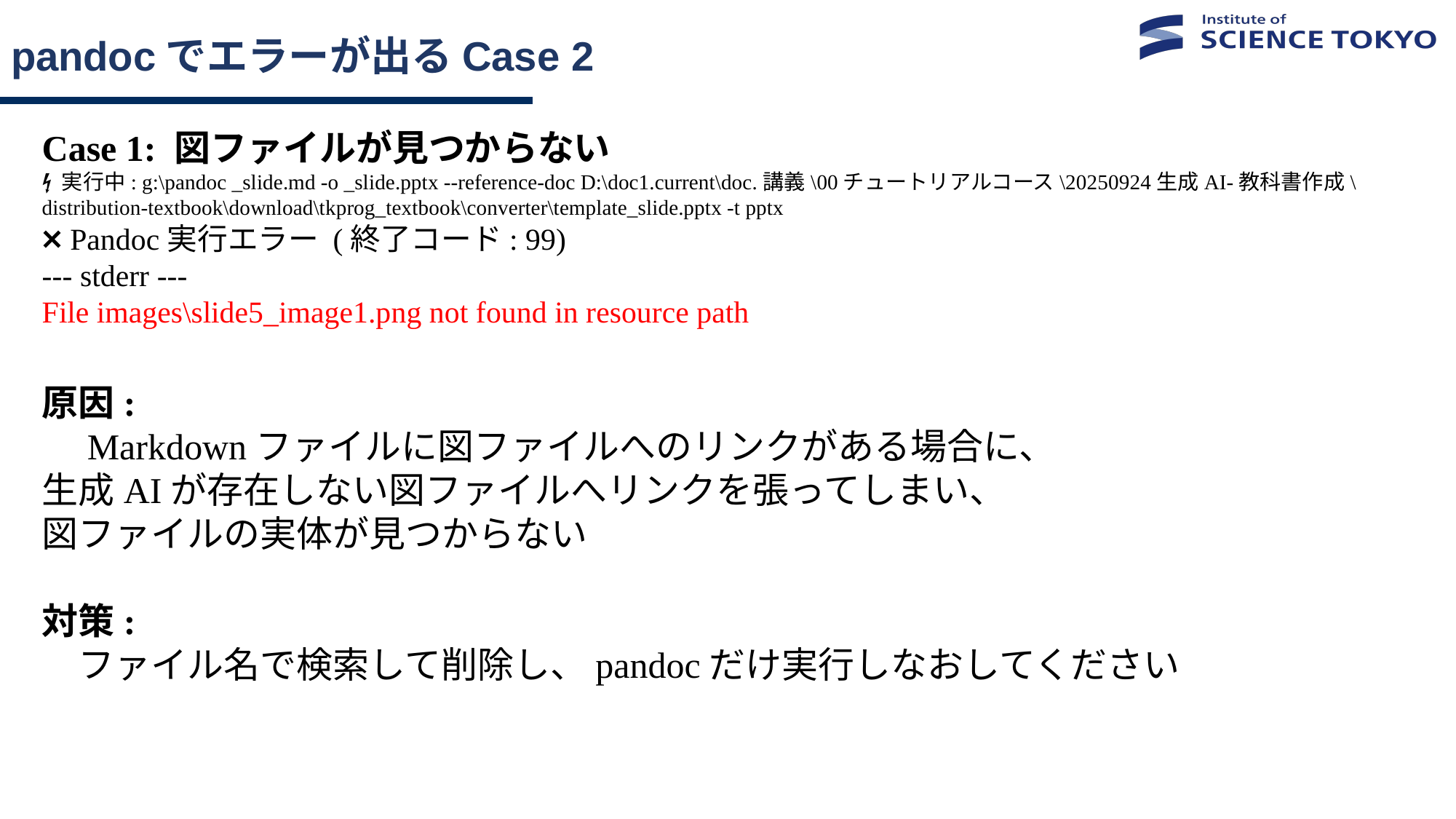

# pandocでエラーが出るCase 2
Case 1: 図ファイルが見つからない
⚡️ 実行中: g:\pandoc _slide.md -o _slide.pptx --reference-doc D:\doc1.current\doc.講義\00チュートリアルコース\20250924生成AI-教科書作成\distribution-textbook\download\tkprog_textbook\converter\template_slide.pptx -t pptx
❌ Pandoc実行エラー (終了コード: 99)
--- stderr ---
File images\slide5_image1.png not found in resource path

原因:
　Markdownファイルに図ファイルへのリンクがある場合に、
生成AIが存在しない図ファイルへリンクを張ってしまい、
図ファイルの実体が見つからない

対策:
　ファイル名で検索して削除し、pandocだけ実行しなおしてください